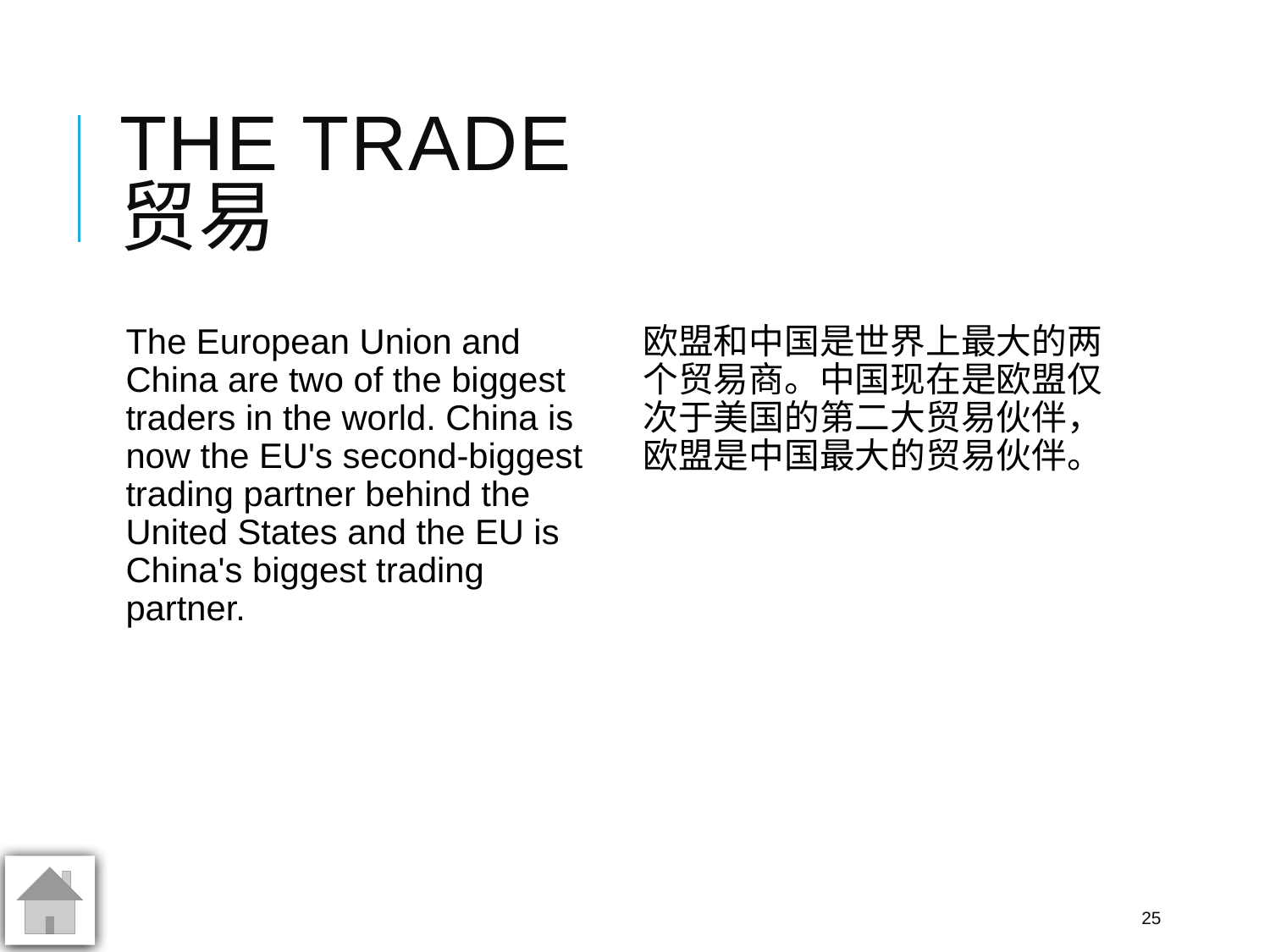

# THE TRADE 贸易
The European Union and China are two of the biggest traders in the world. China is now the EU's second-biggest trading partner behind the United States and the EU is China's biggest trading partner.

欧盟和中国是世界上最大的两个贸易商。中国现在是欧盟仅次于美国的第二大贸易伙伴，欧盟是中国最大的贸易伙伴。

25